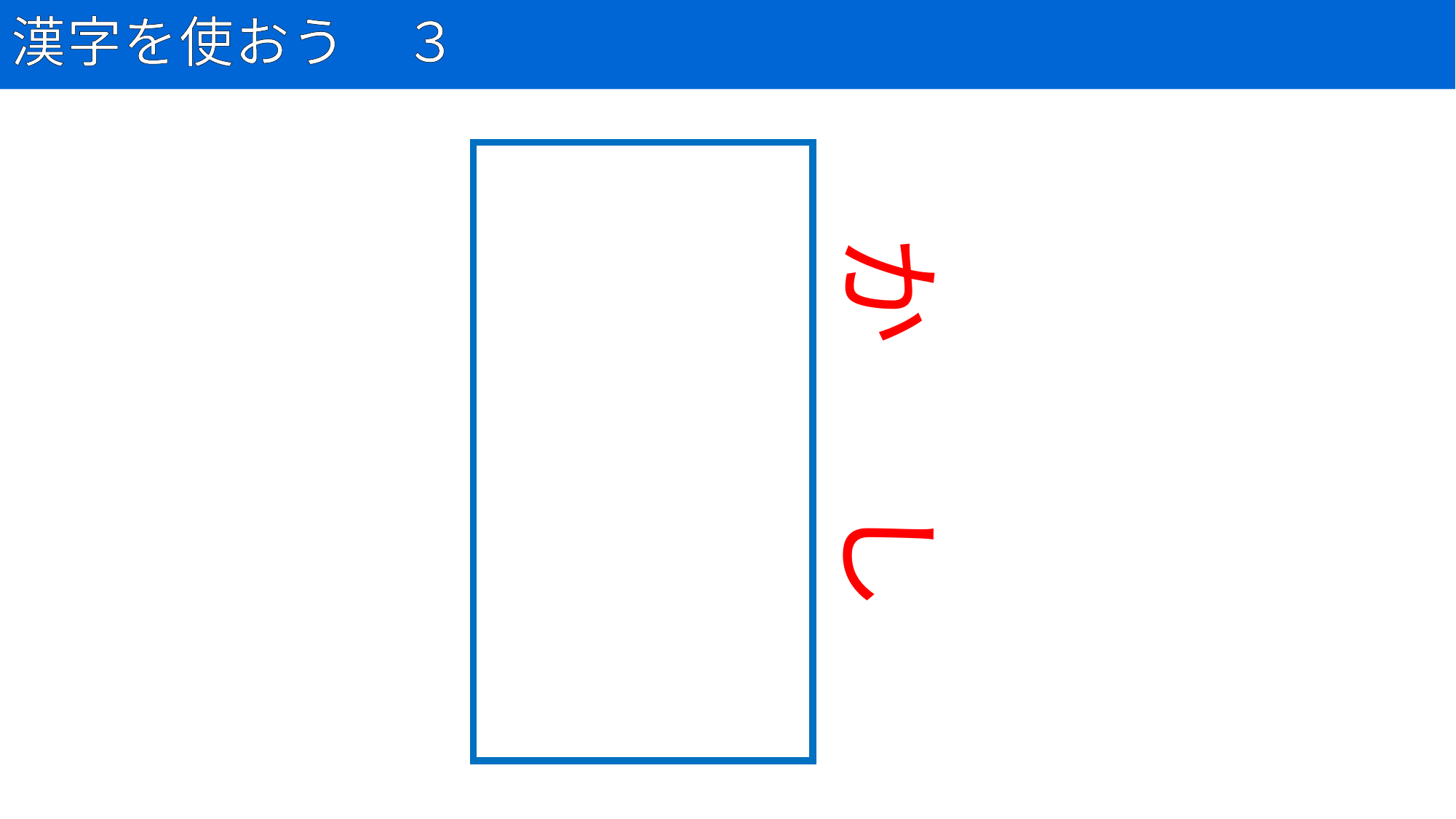

# 漢字を使おう　３
92
歌詞

か 　 し